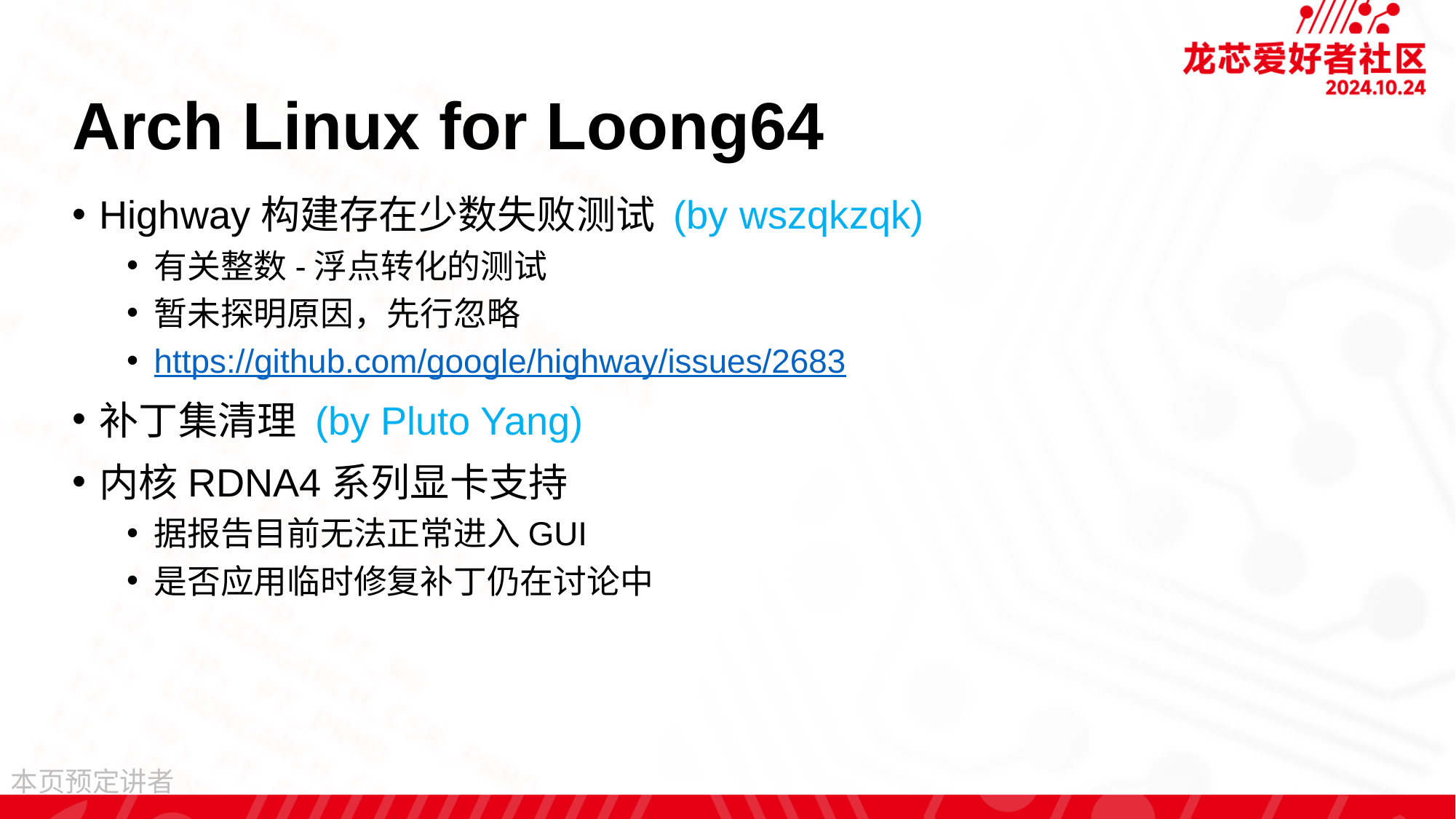

# Arch Linux for Loong64
Highway构建存在少数失败测试 (by wszqkzqk)
有关整数-浮点转化的测试
暂未探明原因，先行忽略
https://github.com/google/highway/issues/2683
补丁集清理 (by Pluto Yang)
内核RDNA4系列显卡支持
据报告目前无法正常进入GUI
是否应用临时修复补丁仍在讨论中